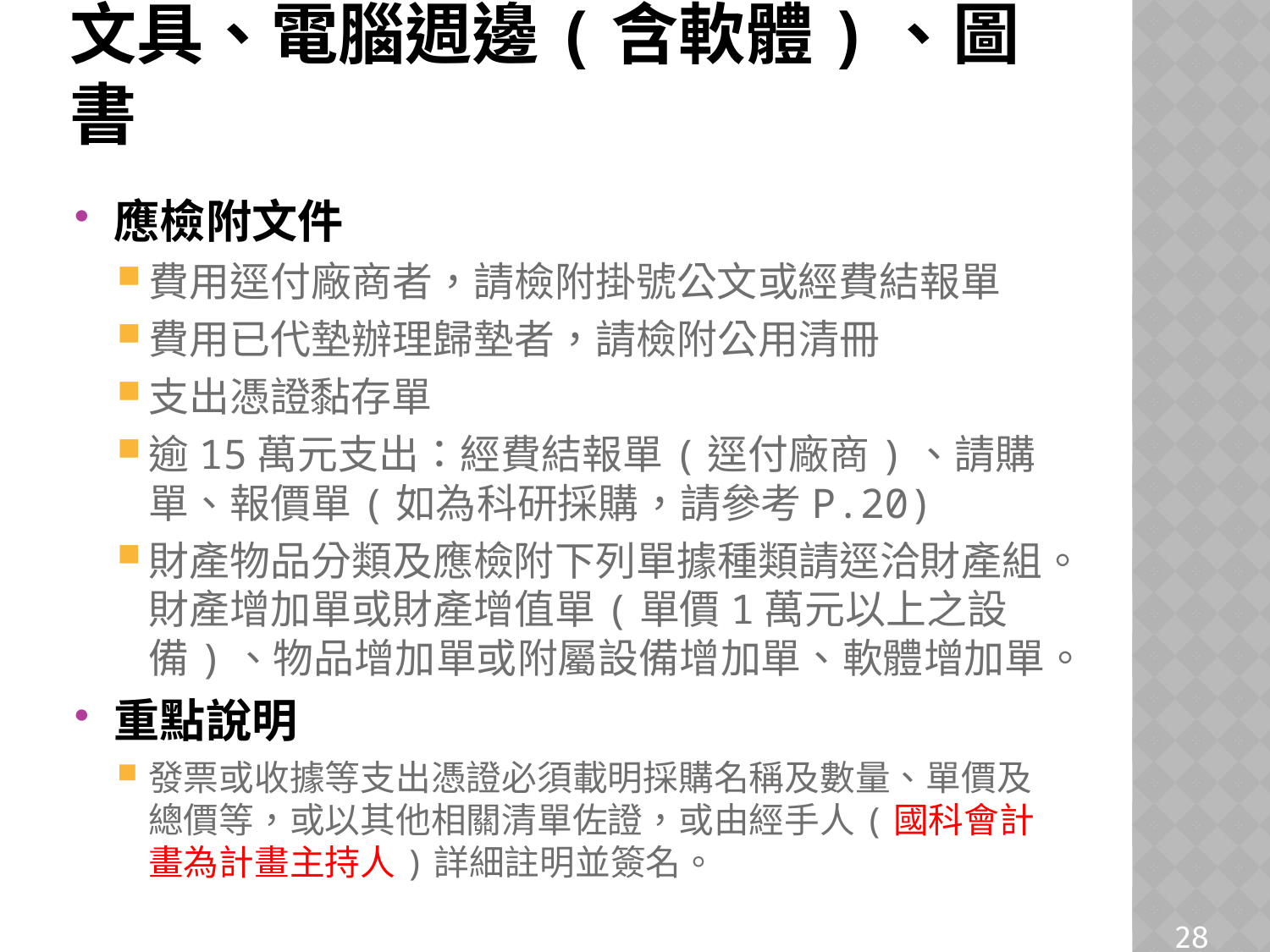

# 文具、電腦週邊(含軟體)、圖書
應檢附文件
費用逕付廠商者，請檢附掛號公文或經費結報單
費用已代墊辦理歸墊者，請檢附公用清冊
支出憑證黏存單
逾15萬元支出：經費結報單(逕付廠商)、請購單、報價單(如為科研採購，請參考P.20)
財產物品分類及應檢附下列單據種類請逕洽財產組。財產增加單或財產增值單(單價1萬元以上之設備)、物品增加單或附屬設備增加單、軟體增加單。
重點說明
發票或收據等支出憑證必須載明採購名稱及數量、單價及總價等，或以其他相關清單佐證，或由經手人(國科會計畫為計畫主持人)詳細註明並簽名。
28